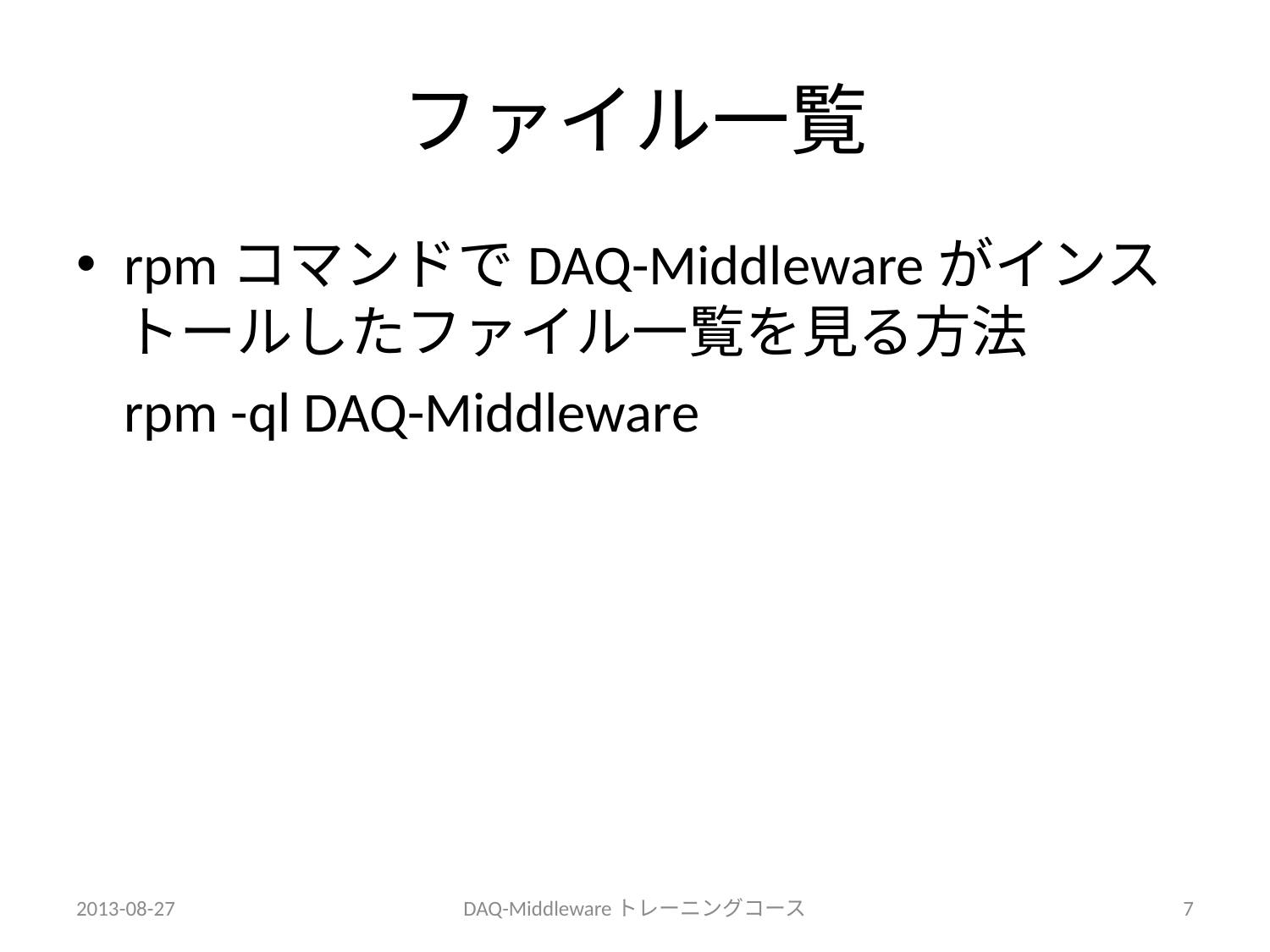

# ファイル一覧
rpmコマンドでDAQ-Middlewareがインストールしたファイル一覧を見る方法
	rpm -ql DAQ-Middleware
2013-08-27
DAQ-Middlewareトレーニングコース
7